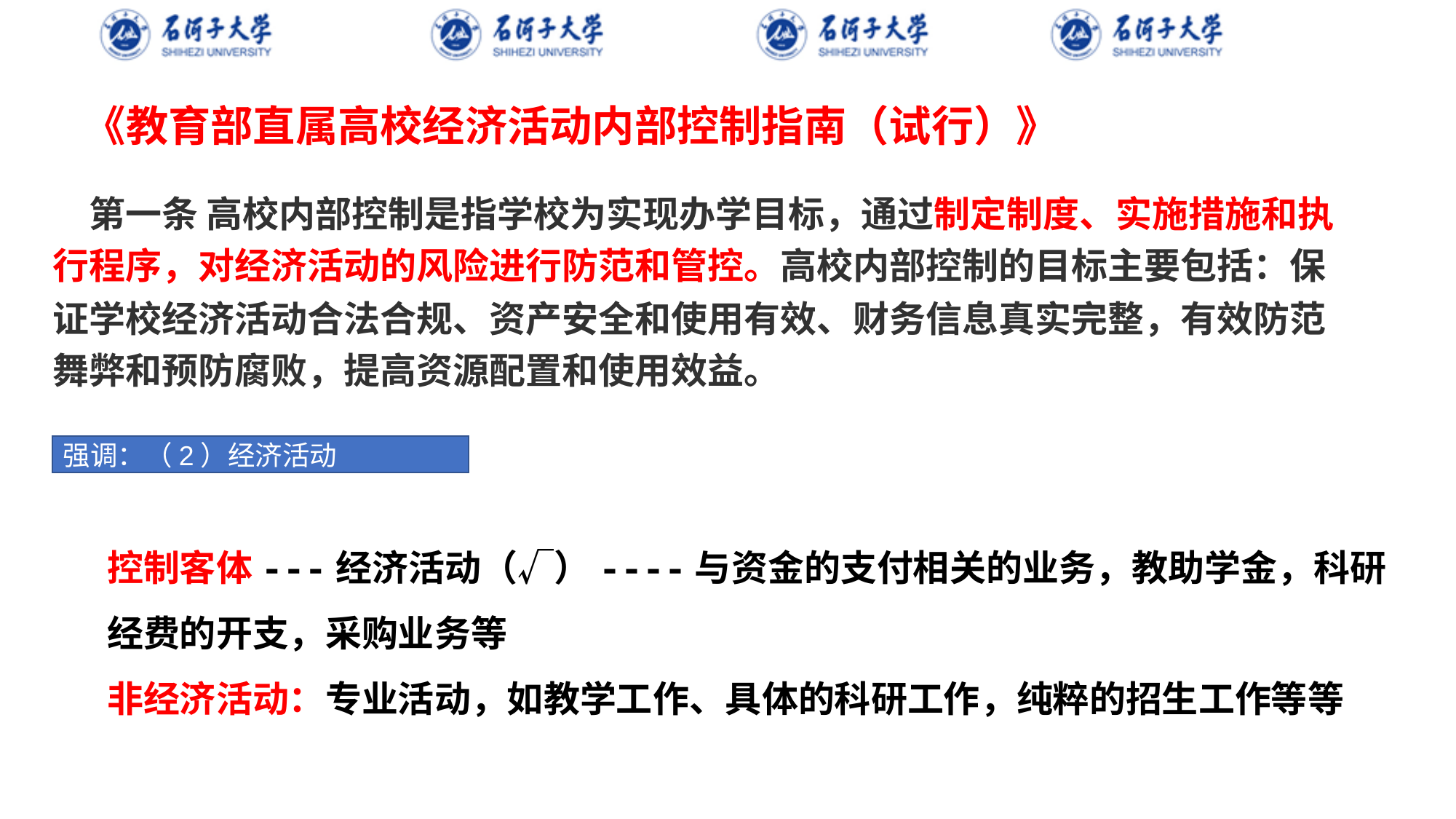

# 《教育部直属高校经济活动内部控制指南（试行）》
第一条 高校内部控制是指学校为实现办学目标，通过制定制度、实施措施和执行程序，对经济活动的风险进行防范和管控。高校内部控制的目标主要包括：保证学校经济活动合法合规、资产安全和使用有效、财务信息真实完整，有效防范舞弊和预防腐败，提高资源配置和使用效益。
强调：（2）经济活动
控制客体---经济活动（√）----与资金的支付相关的业务，教助学金，科研经费的开支，采购业务等
非经济活动：专业活动，如教学工作、具体的科研工作，纯粹的招生工作等等